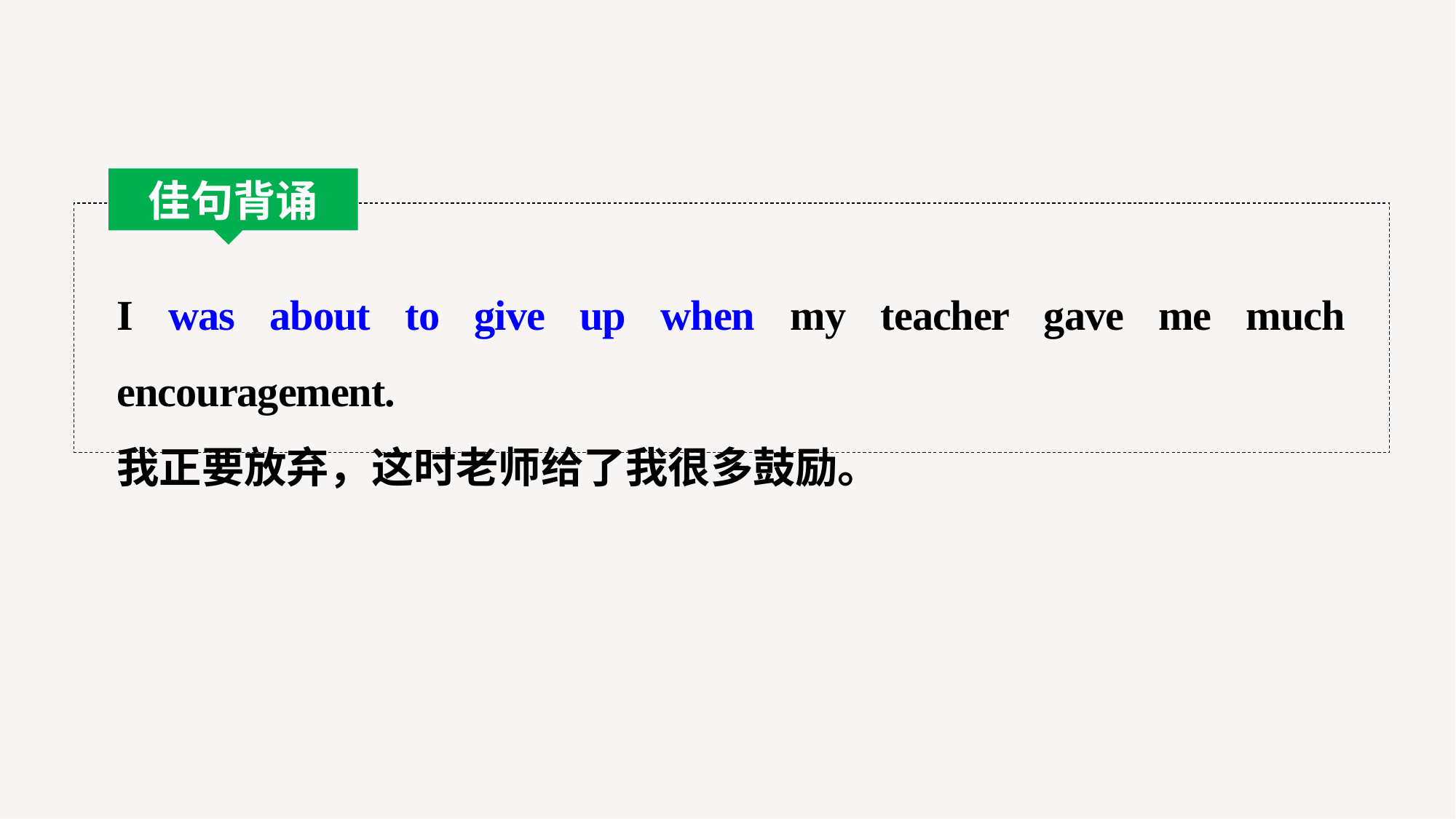

佳句背诵

I was about to give up when my teacher gave me much encouragement.
我正要放弃，这时老师给了我很多鼓励。